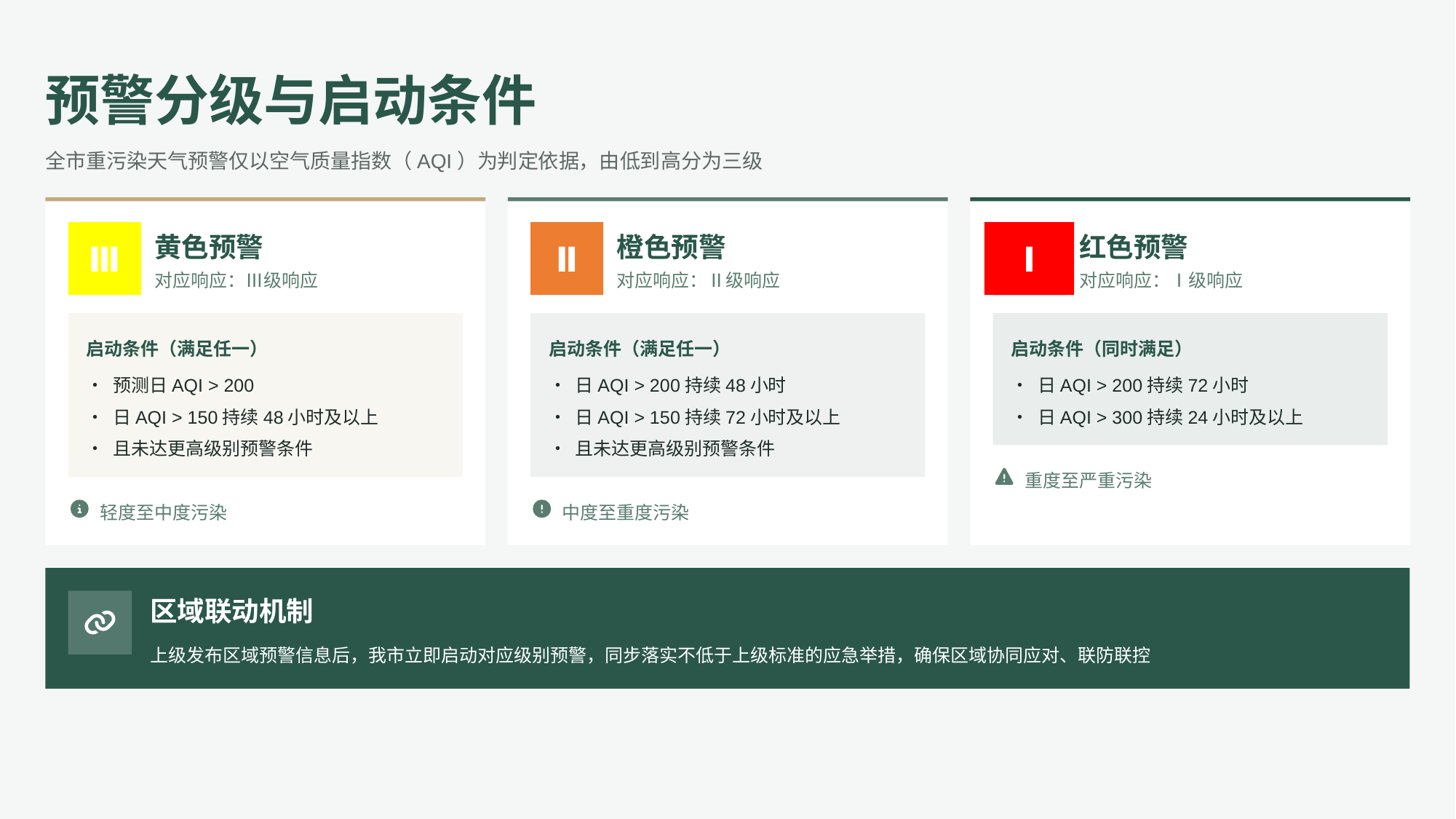

预警分级与启动条件
全市重污染天气预警仅以空气质量指数（AQI）为判定依据，由低到高分为三级

Ⅲ

Ⅱ

Ⅰ

黄色预警
橙色预警
红色预警
对应响应：Ⅲ级响应
对应响应：Ⅱ级响应
对应响应：Ⅰ级响应

启动条件（满足任一）
启动条件（满足任一）
启动条件（同时满足）
• 预测日AQI > 200
• 日AQI > 200持续48小时
• 日AQI > 200持续72小时
• 日AQI > 150持续48小时及以上
• 日AQI > 150持续72小时及以上
• 日AQI > 300持续24小时及以上
• 且未达更高级别预警条件
• 且未达更高级别预警条件
重度至严重污染

轻度至中度污染
中度至重度污染

区域联动机制

上级发布区域预警信息后，我市立即启动对应级别预警，同步落实不低于上级标准的应急举措，确保区域协同应对、联防联控